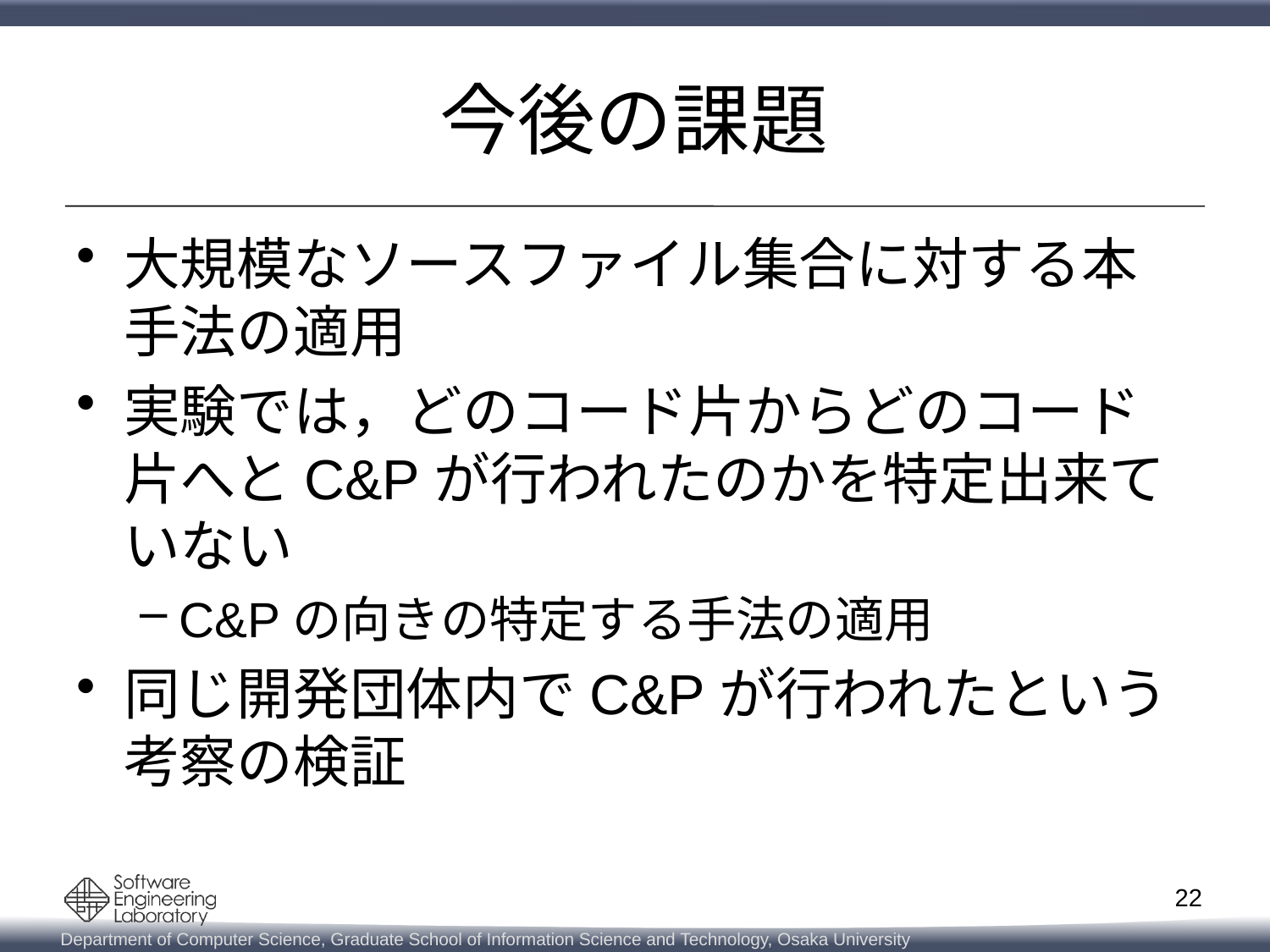

# 今後の課題
大規模なソースファイル集合に対する本手法の適用
実験では，どのコード片からどのコード片へとC&Pが行われたのかを特定出来ていない
C&Pの向きの特定する手法の適用
同じ開発団体内でC&Pが行われたという考察の検証
22